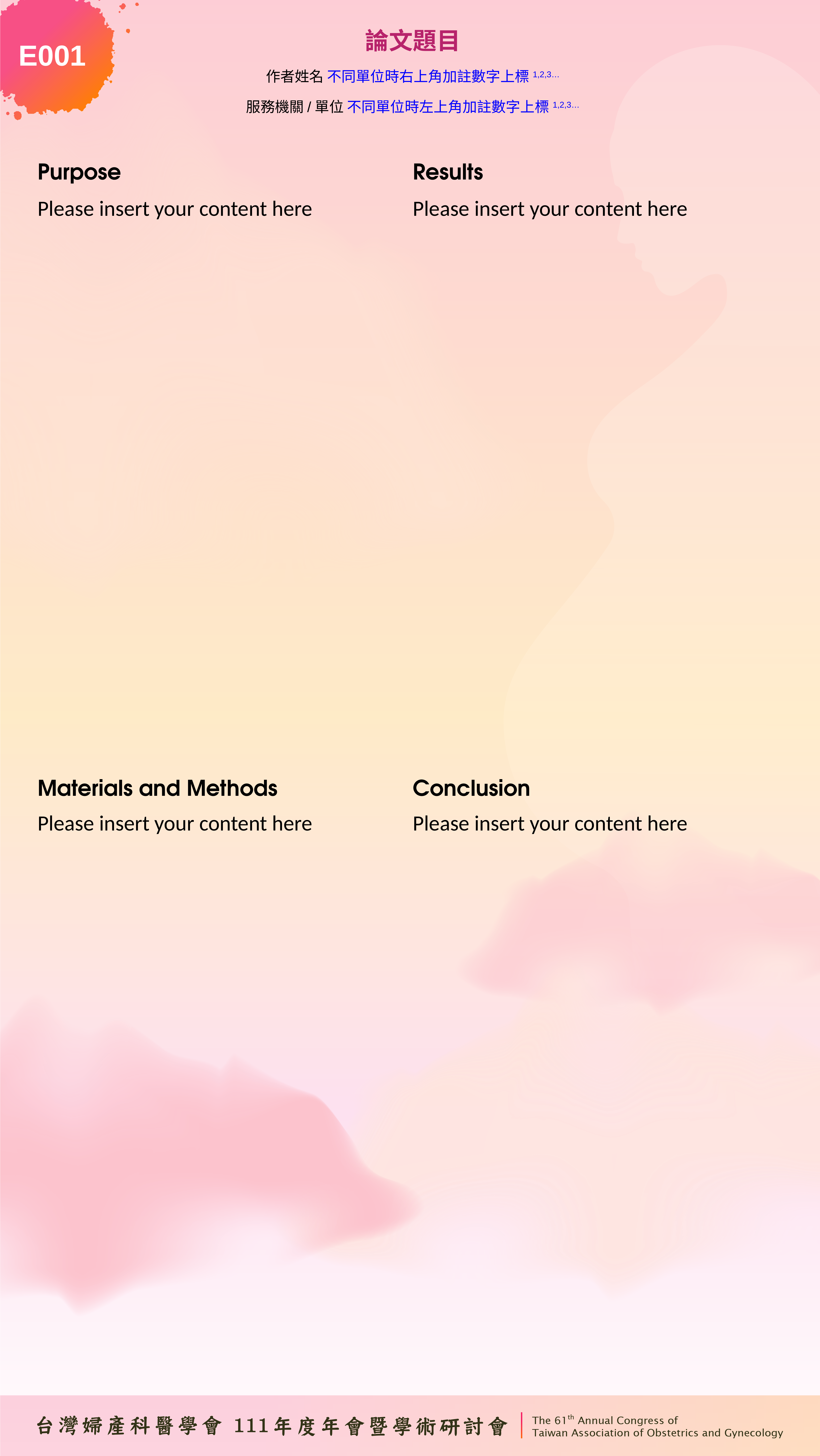

海報
編號
論文題目
作者姓名 不同單位時右上角加註數字上標1,2,3…
服務機關/單位 不同單位時左上角加註數字上標1,2,3…
E001

Purpose
Results
Please insert your content here
Please insert your content here
Materials and Methods
Conclusion
Please insert your content here
Please insert your content here